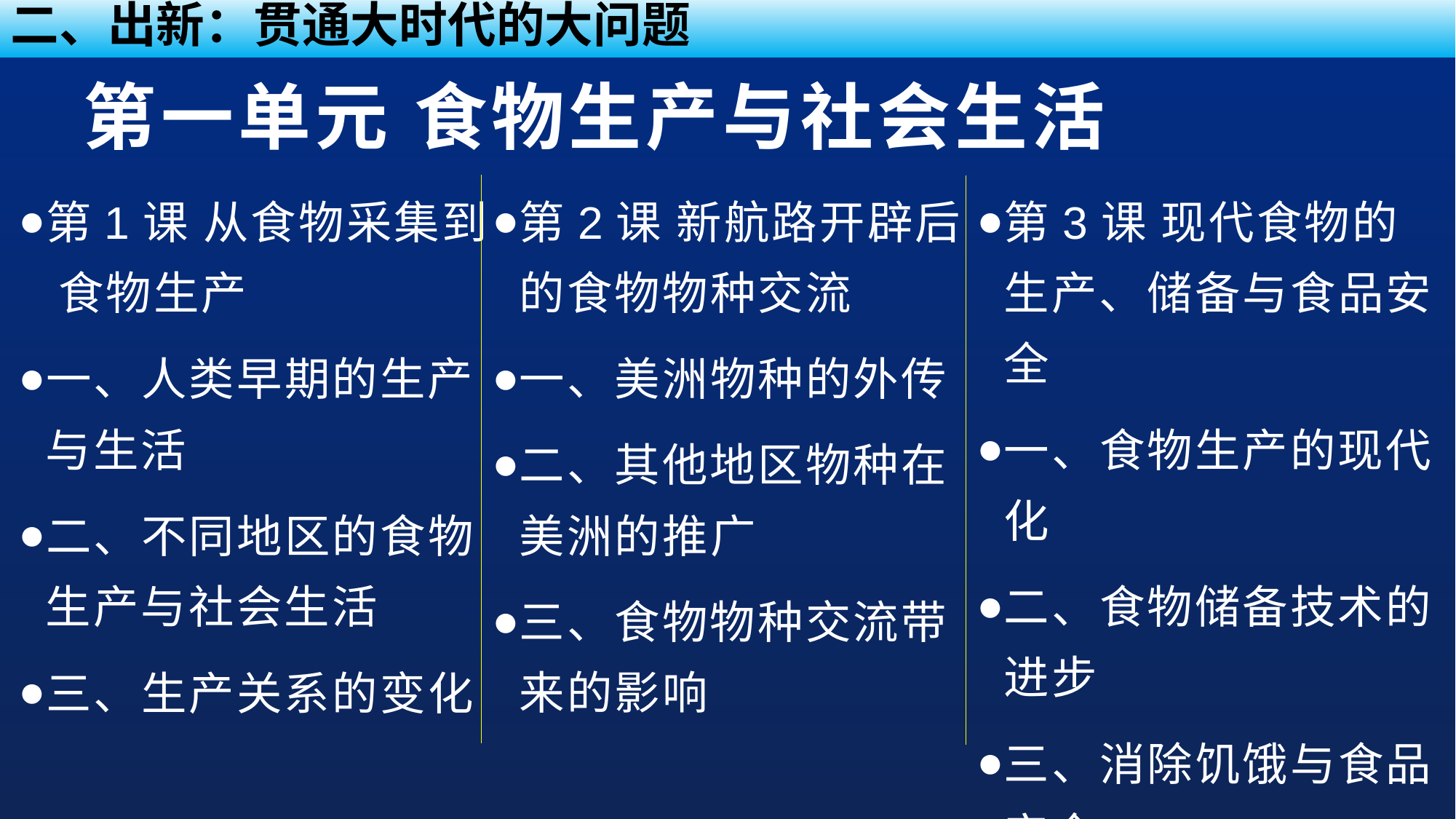

二、出新：贯通大时代的大问题
# 第一单元 食物生产与社会生活
第1课 从食物采集到   食物生产
一、人类早期的生产与生活
二、不同地区的食物生产与社会生活
三、生产关系的变化
第2课 新航路开辟后的食物物种交流
一、美洲物种的外传
二、其他地区物种在美洲的推广
三、食物物种交流带来的影响
第3课 现代食物的生产、储备与食品安全
一、食物生产的现代化
二、食物储备技术的进步
三、消除饥饿与食品安全